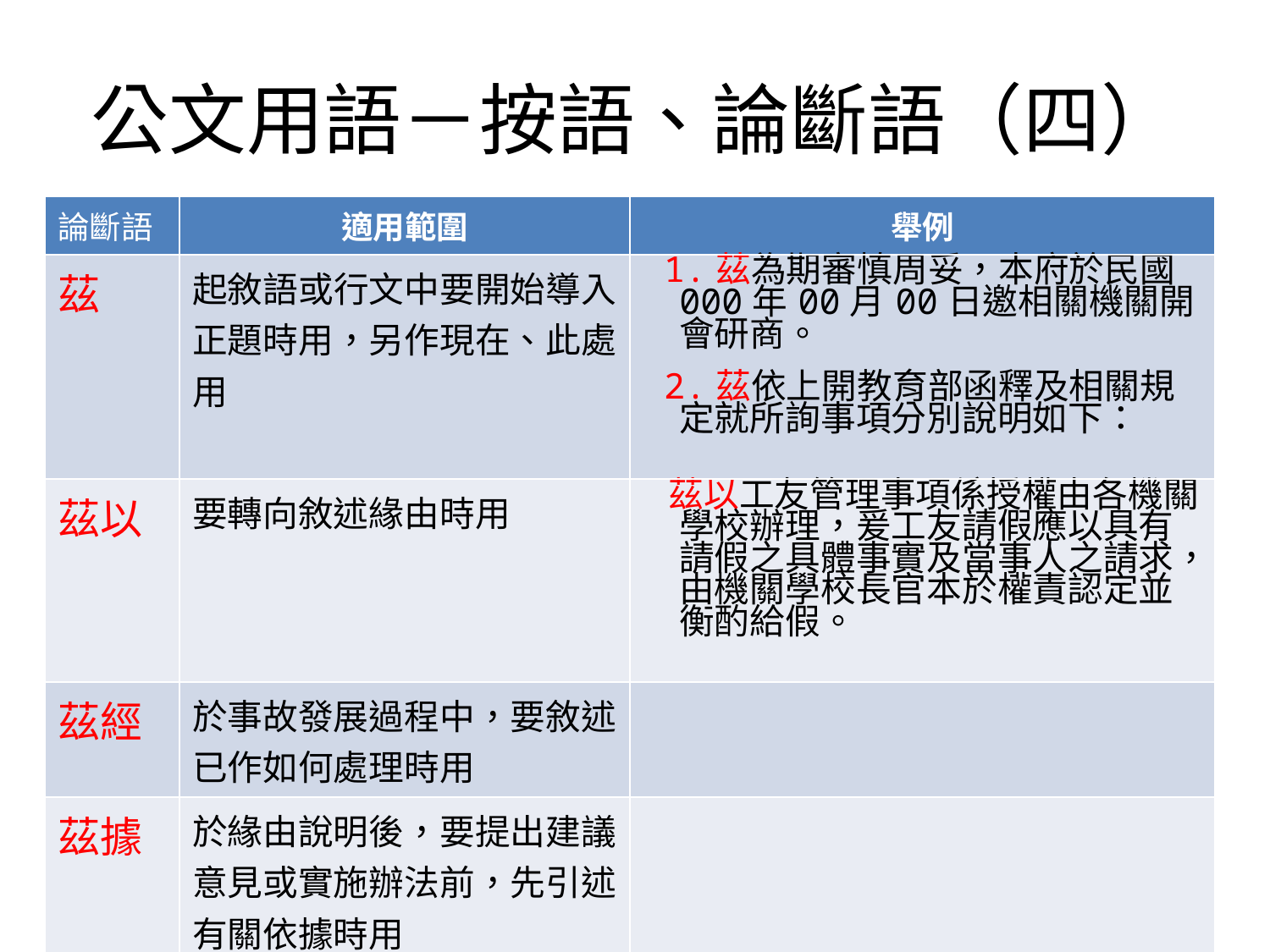

# 公文用語－按語、論斷語（四）
| 論斷語 | 適用範圍 | 舉例 |
| --- | --- | --- |
| 茲 | 起敘語或行文中要開始導入正題時用，另作現在、此處用 | 1.茲為期審慎周妥，本府於民國000年00月00日邀相關機關開會研商。 2.茲依上開教育部函釋及相關規定就所詢事項分別說明如下： |
| 茲以 | 要轉向敘述緣由時用 | 茲以工友管理事項係授權由各機關學校辦理，爰工友請假應以具有請假之具體事實及當事人之請求，由機關學校長官本於權責認定並衡酌給假。 |
| 茲經 | 於事故發展過程中，要敘述已作如何處理時用 |  |
| 茲據 | 於緣由說明後，要提出建議意見或實施辦法前，先引述有關依據時用 |  |